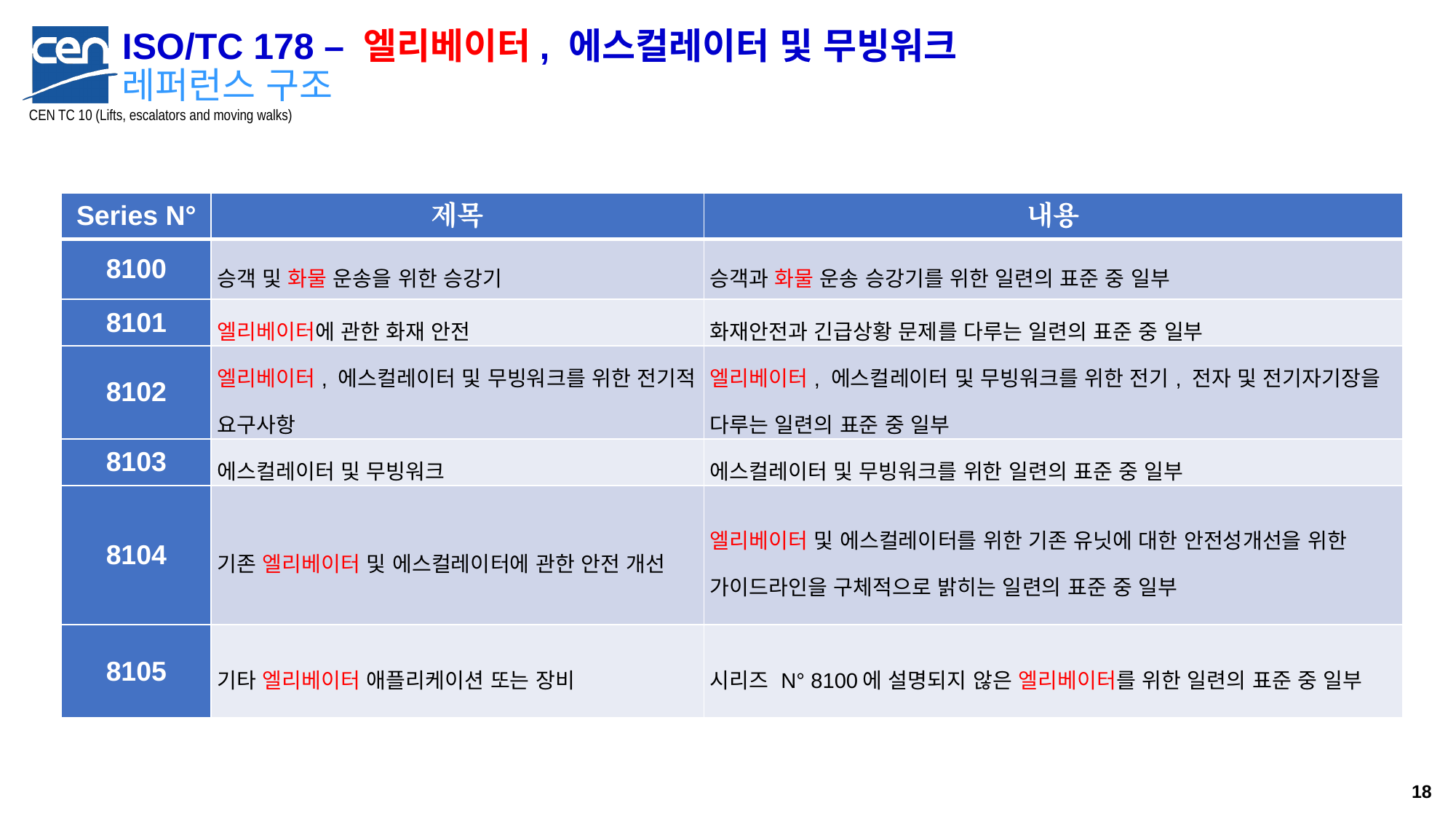

# ISO/TC 178 – 엘리베이터, 에스컬레이터 및 무빙워크 레퍼런스 구조
| Series N° | 제목 | 내용 |
| --- | --- | --- |
| 8100 | 승객 및 화물 운송을 위한 승강기 | 승객과 화물 운송 승강기를 위한 일련의 표준 중 일부 |
| 8101 | 엘리베이터에 관한 화재 안전 | 화재안전과 긴급상황 문제를 다루는 일련의 표준 중 일부 |
| 8102 | 엘리베이터, 에스컬레이터 및 무빙워크를 위한 전기적 요구사항 | 엘리베이터, 에스컬레이터 및 무빙워크를 위한 전기, 전자 및 전기자기장을 다루는 일련의 표준 중 일부 |
| 8103 | 에스컬레이터 및 무빙워크 | 에스컬레이터 및 무빙워크를 위한 일련의 표준 중 일부 |
| 8104 | 기존 엘리베이터 및 에스컬레이터에 관한 안전 개선 | 엘리베이터 및 에스컬레이터를 위한 기존 유닛에 대한 안전성개선을 위한 가이드라인을 구체적으로 밝히는 일련의 표준 중 일부 |
| 8105 | 기타 엘리베이터 애플리케이션 또는 장비 | 시리즈 N° 8100에 설명되지 않은 엘리베이터를 위한 일련의 표준 중 일부 |